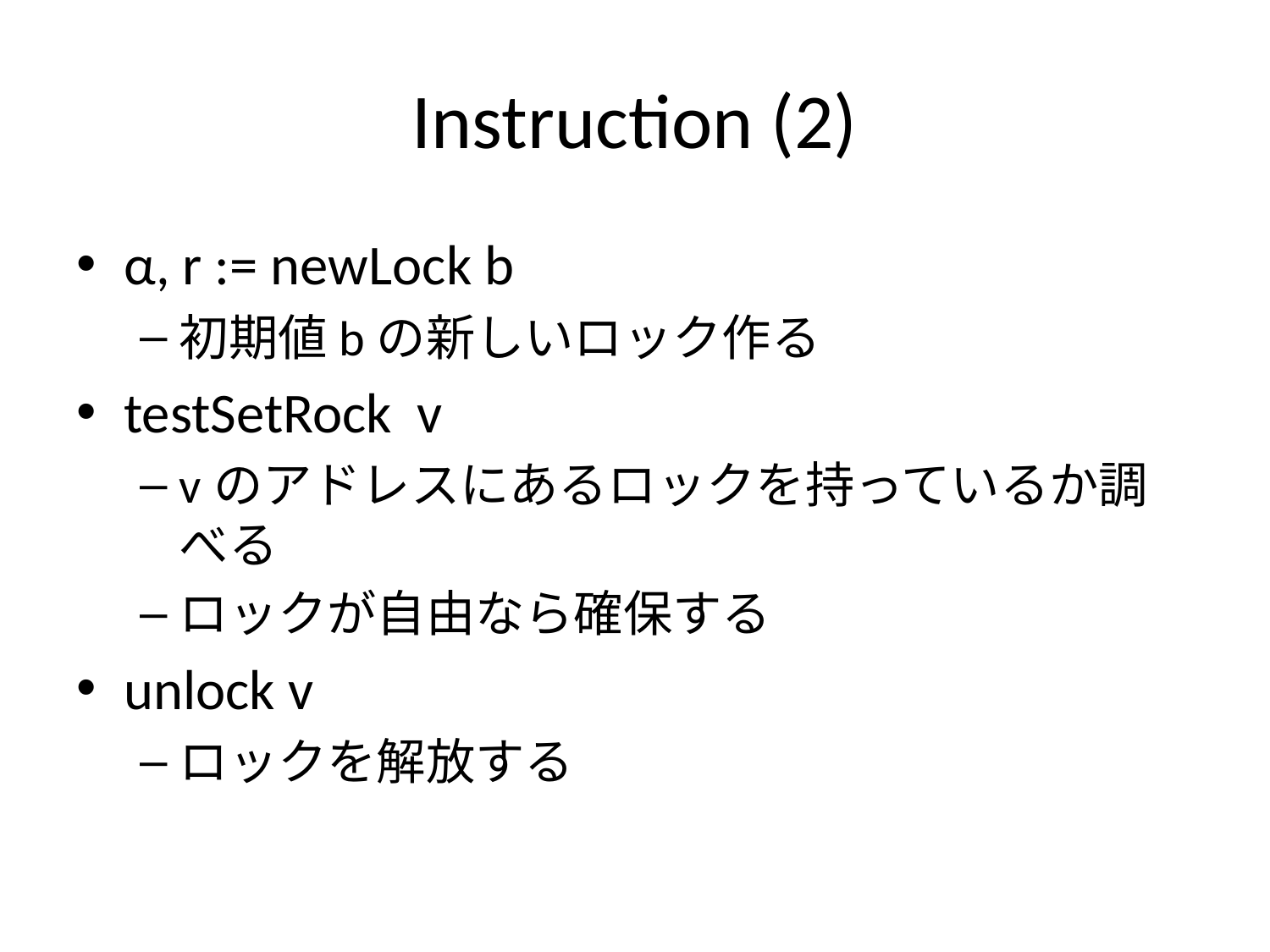

# Instruction (2)
α, r := newLock b
初期値bの新しいロック作る
testSetRock  v
vのアドレスにあるロックを持っているか調べる
ロックが自由なら確保する
unlock v
ロックを解放する